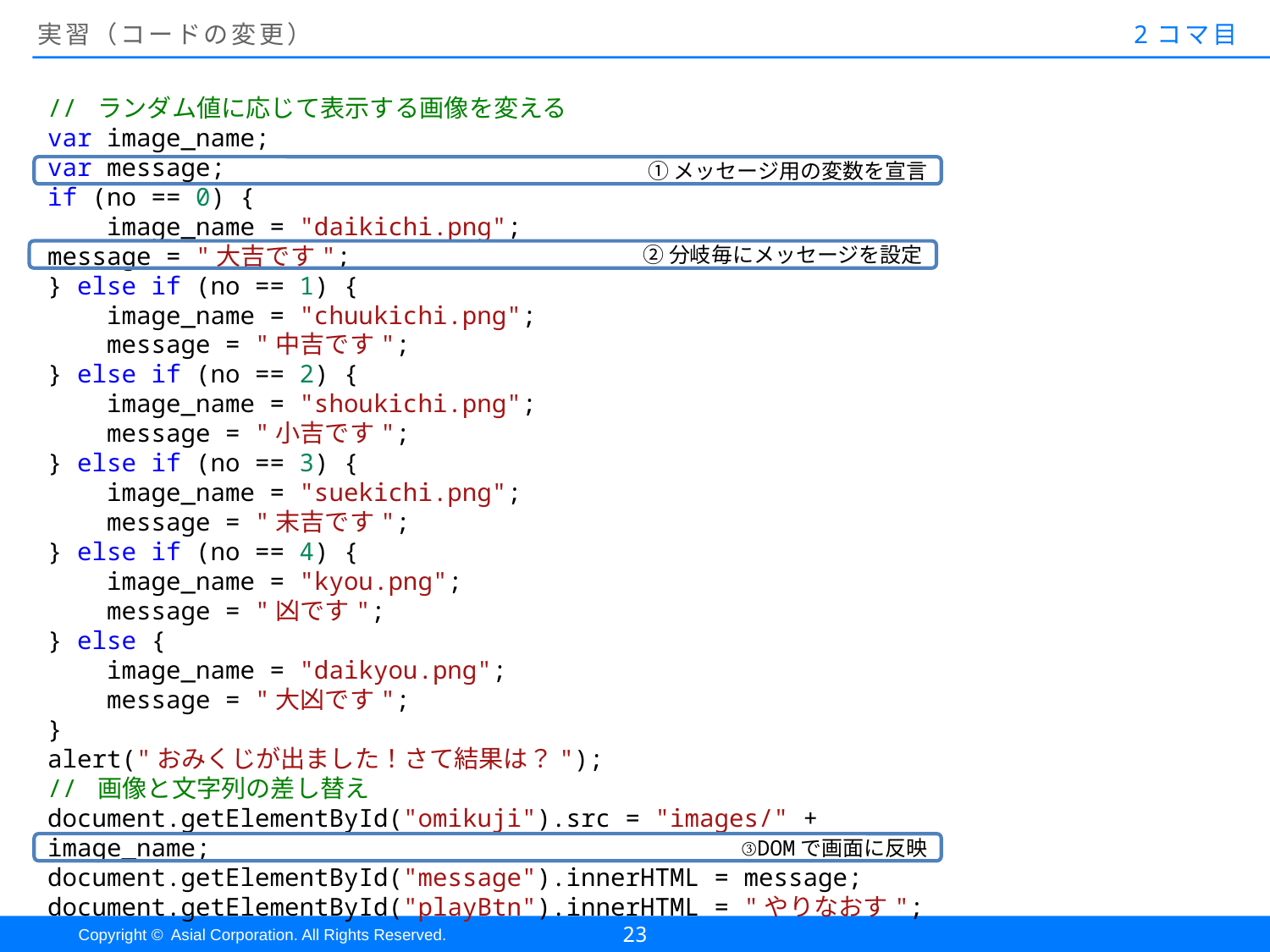

# 実習（コードの変更）
2コマ目

// ランダム値に応じて表示する画像を変える
var image_name;
var message;
if (no == 0) {
    image_name = "daikichi.png";
message = "大吉です";
} else if (no == 1) {
    image_name = "chuukichi.png";
    message = "中吉です";
} else if (no == 2) {
    image_name = "shoukichi.png";
    message = "小吉です";
} else if (no == 3) {
    image_name = "suekichi.png";
    message = "末吉です";
} else if (no == 4) {
    image_name = "kyou.png";
    message = "凶です";
} else {
    image_name = "daikyou.png";
    message = "大凶です";
}
alert("おみくじが出ました！さて結果は？");
// 画像と文字列の差し替え
document.getElementById("omikuji").src = "images/" + image_name;
document.getElementById("message").innerHTML = message;
document.getElementById("playBtn").innerHTML = "やりなおす";

①メッセージ用の変数を宣言
②分岐毎にメッセージを設定
③DOMで画面に反映
23